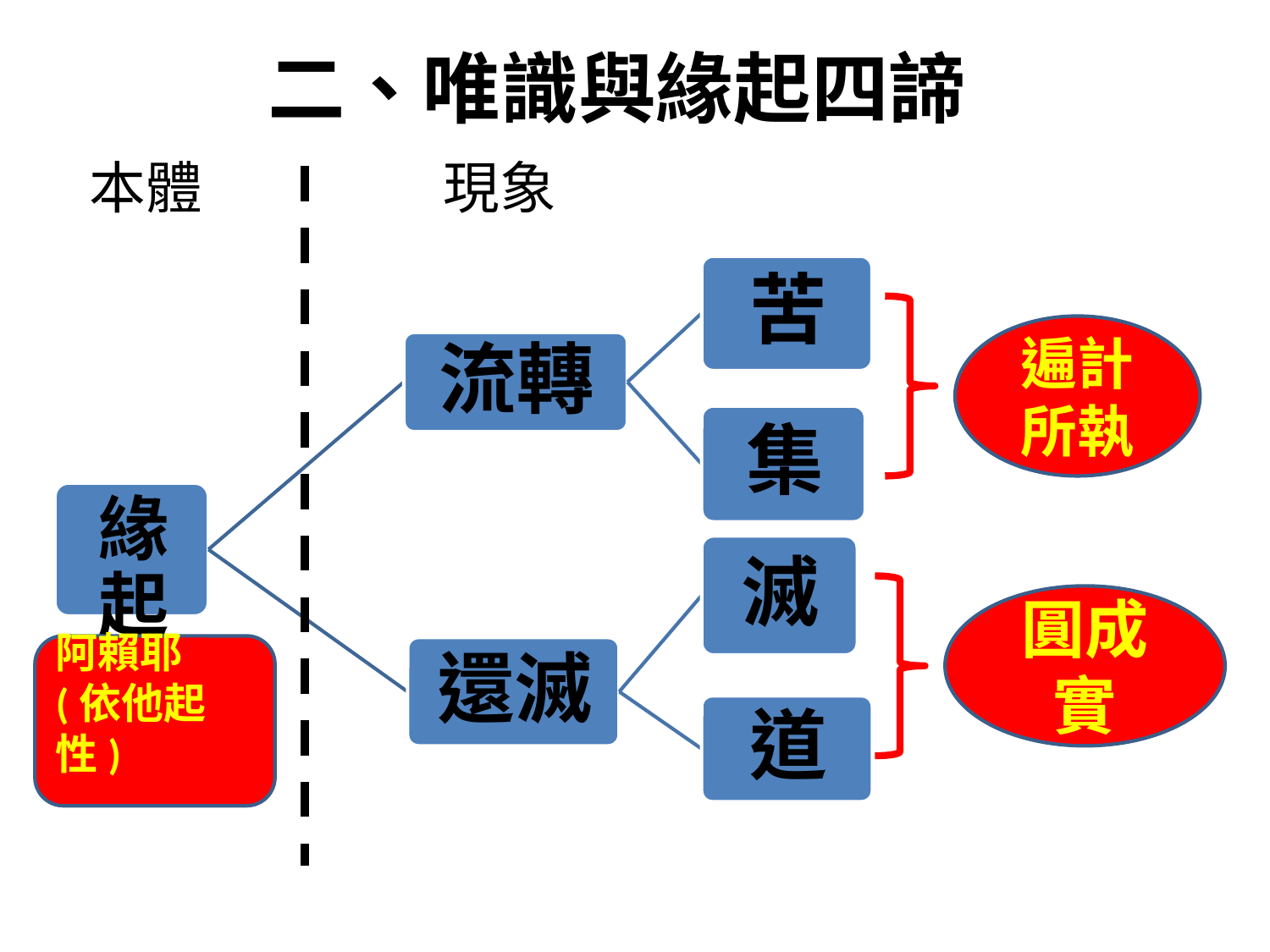

# 二、唯識與緣起四諦
   本體                   現象

緣起

流轉

苦

集

還滅

滅

道

遍計所執

圓成實

阿賴耶
(依他起性)